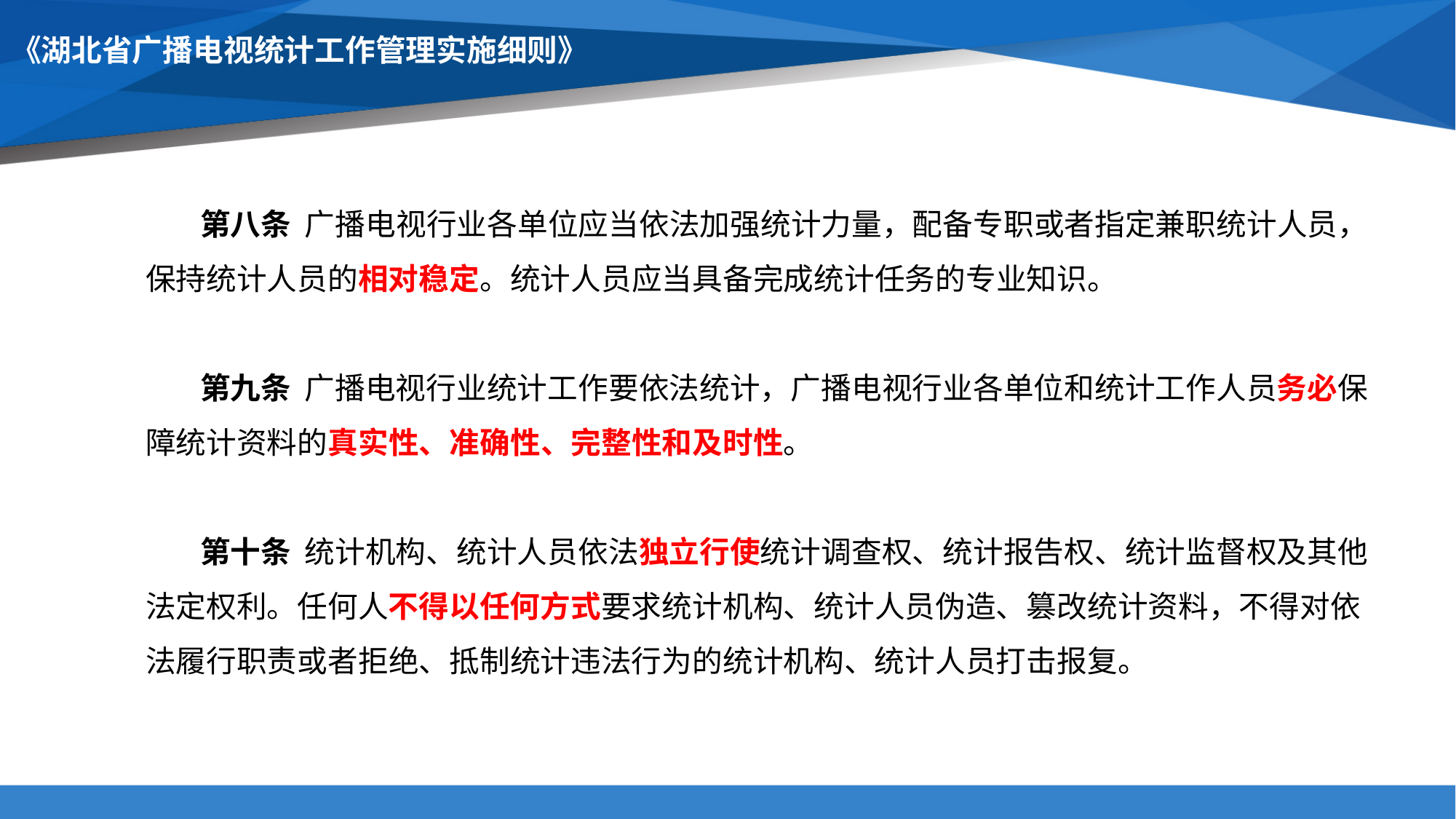

# 《湖北省广播电视统计工作管理实施细则》
第八条  广播电视行业各单位应当依法加强统计力量，配备专职或者指定兼职统计人员，保持统计人员的相对稳定。统计人员应当具备完成统计任务的专业知识。

第九条  广播电视行业统计工作要依法统计，广播电视行业各单位和统计工作人员务必保障统计资料的真实性、准确性、完整性和及时性。

第十条  统计机构、统计人员依法独立行使统计调查权、统计报告权、统计监督权及其他法定权利。任何人不得以任何方式要求统计机构、统计人员伪造、篡改统计资料，不得对依法履行职责或者拒绝、抵制统计违法行为的统计机构、统计人员打击报复。